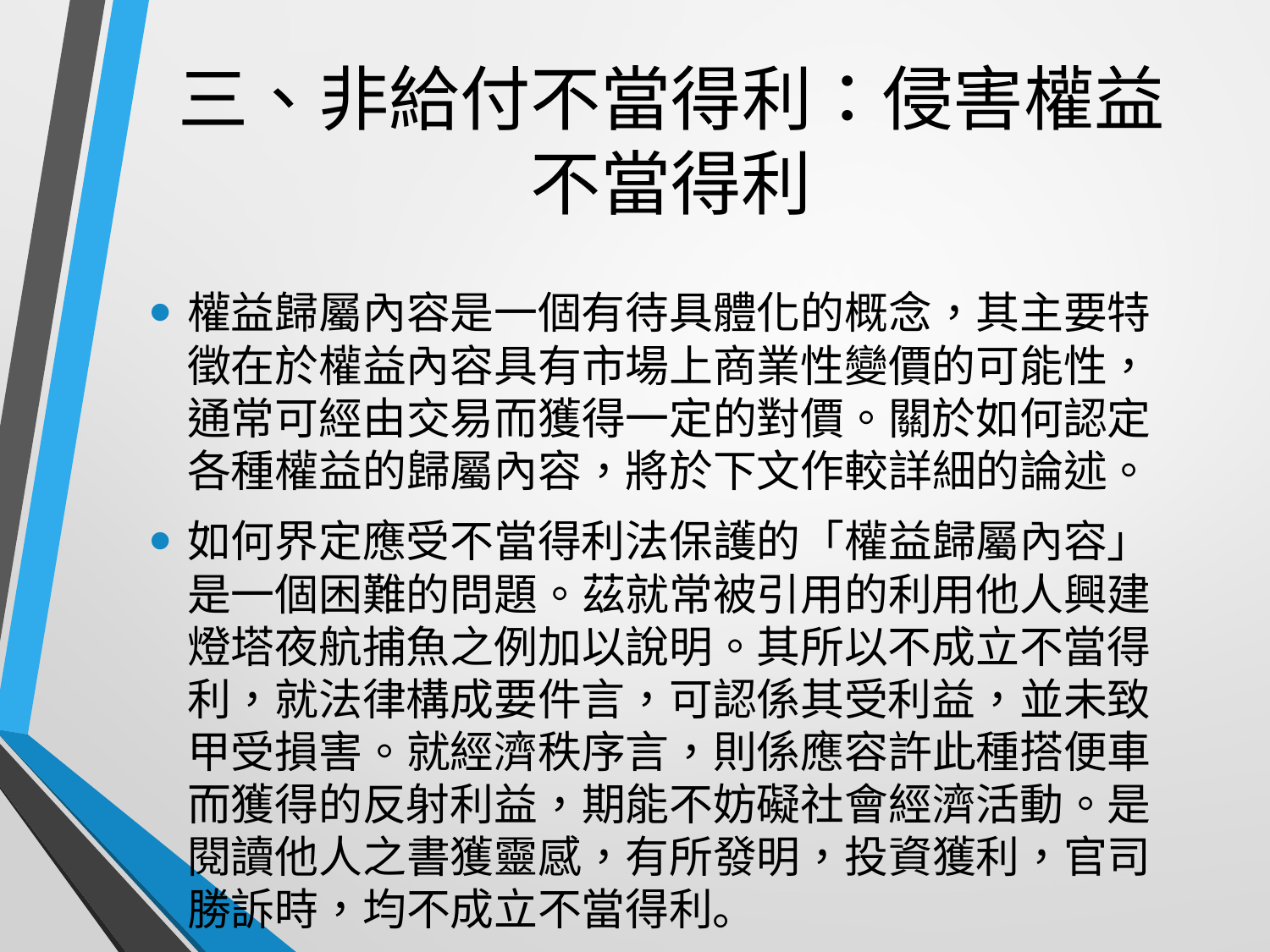

# 三、非給付不當得利：侵害權益不當得利
權益歸屬內容是一個有待具體化的概念，其主要特徵在於權益內容具有市場上商業性變價的可能性，通常可經由交易而獲得一定的對價。關於如何認定各種權益的歸屬內容，將於下文作較詳細的論述。
如何界定應受不當得利法保護的「權益歸屬內容」是一個困難的問題。茲就常被引用的利用他人興建燈塔夜航捕魚之例加以說明。其所以不成立不當得利，就法律構成要件言，可認係其受利益，並未致甲受損害。就經濟秩序言，則係應容許此種搭便車而獲得的反射利益，期能不妨礙社會經濟活動。是閱讀他人之書獲靈感，有所發明，投資獲利，官司勝訴時，均不成立不當得利。